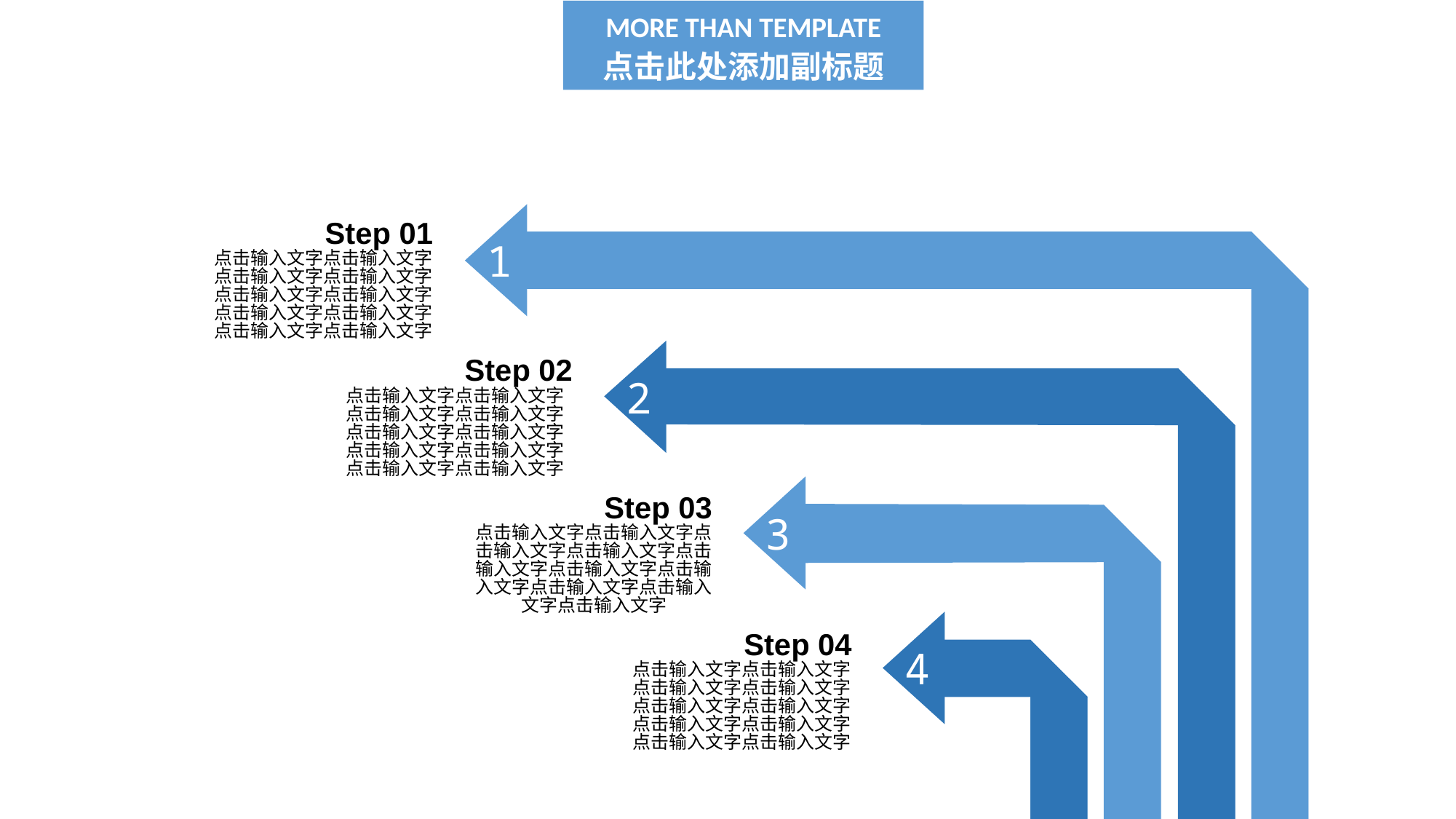

MORE THAN TEMPLATE
点击此处添加副标题
1

Step 01
点击输入文字点击输入文字点击输入文字点击输入文字点击输入文字点击输入文字点击输入文字点击输入文字点击输入文字点击输入文字

2

Step 02
点击输入文字点击输入文字点击输入文字点击输入文字点击输入文字点击输入文字点击输入文字点击输入文字点击输入文字点击输入文字

3

Step 03
点击输入文字点击输入文字点击输入文字点击输入文字点击输入文字点击输入文字点击输入文字点击输入文字点击输入文字点击输入文字

4

Step 04
点击输入文字点击输入文字点击输入文字点击输入文字点击输入文字点击输入文字点击输入文字点击输入文字点击输入文字点击输入文字